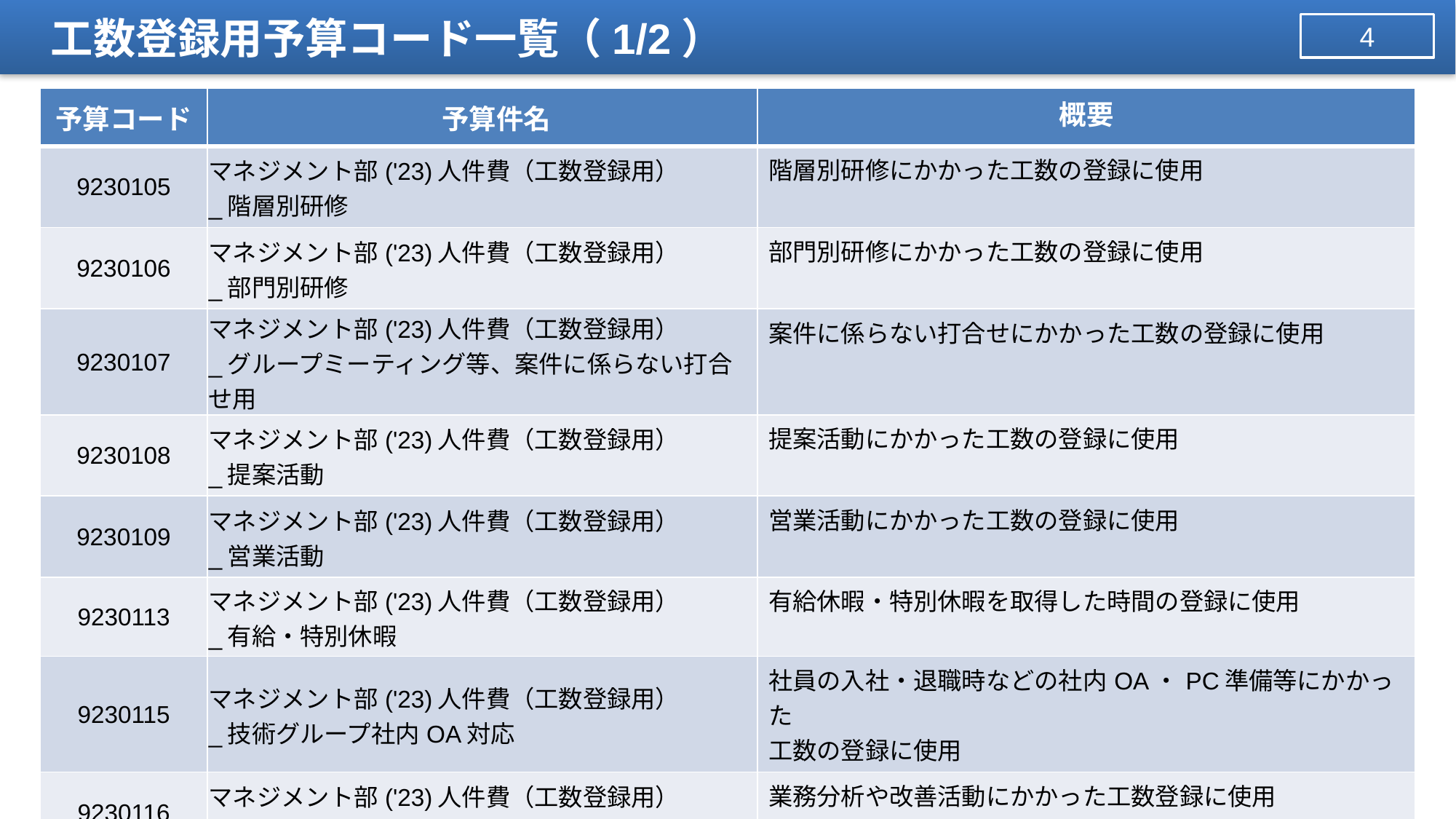

# 工数登録用予算コード一覧（1/2）
4
| 予算コード | 予算件名 | 概要 |
| --- | --- | --- |
| 9230105 | マネジメント部('23)人件費（工数登録用） \_階層別研修 | 階層別研修にかかった工数の登録に使用 |
| 9230106 | マネジメント部('23)人件費（工数登録用） \_部門別研修 | 部門別研修にかかった工数の登録に使用 |
| 9230107 | マネジメント部('23)人件費（工数登録用） \_グループミーティング等、案件に係らない打合せ用 | 案件に係らない打合せにかかった工数の登録に使用 |
| 9230108 | マネジメント部('23)人件費（工数登録用） \_提案活動 | 提案活動にかかった工数の登録に使用 |
| 9230109 | マネジメント部('23)人件費（工数登録用） \_営業活動 | 営業活動にかかった工数の登録に使用 |
| 9230113 | マネジメント部('23)人件費（工数登録用） \_有給・特別休暇 | 有給休暇・特別休暇を取得した時間の登録に使用 |
| 9230115 | マネジメント部('23)人件費（工数登録用） \_技術グループ社内OA対応 | 社員の入社・退職時などの社内OA・PC準備等にかかった 工数の登録に使用 |
| 9230116 | マネジメント部('23)人件費（工数登録用） \_業務分析・改善対応 | 業務分析や改善活動にかかった工数登録に使用 |